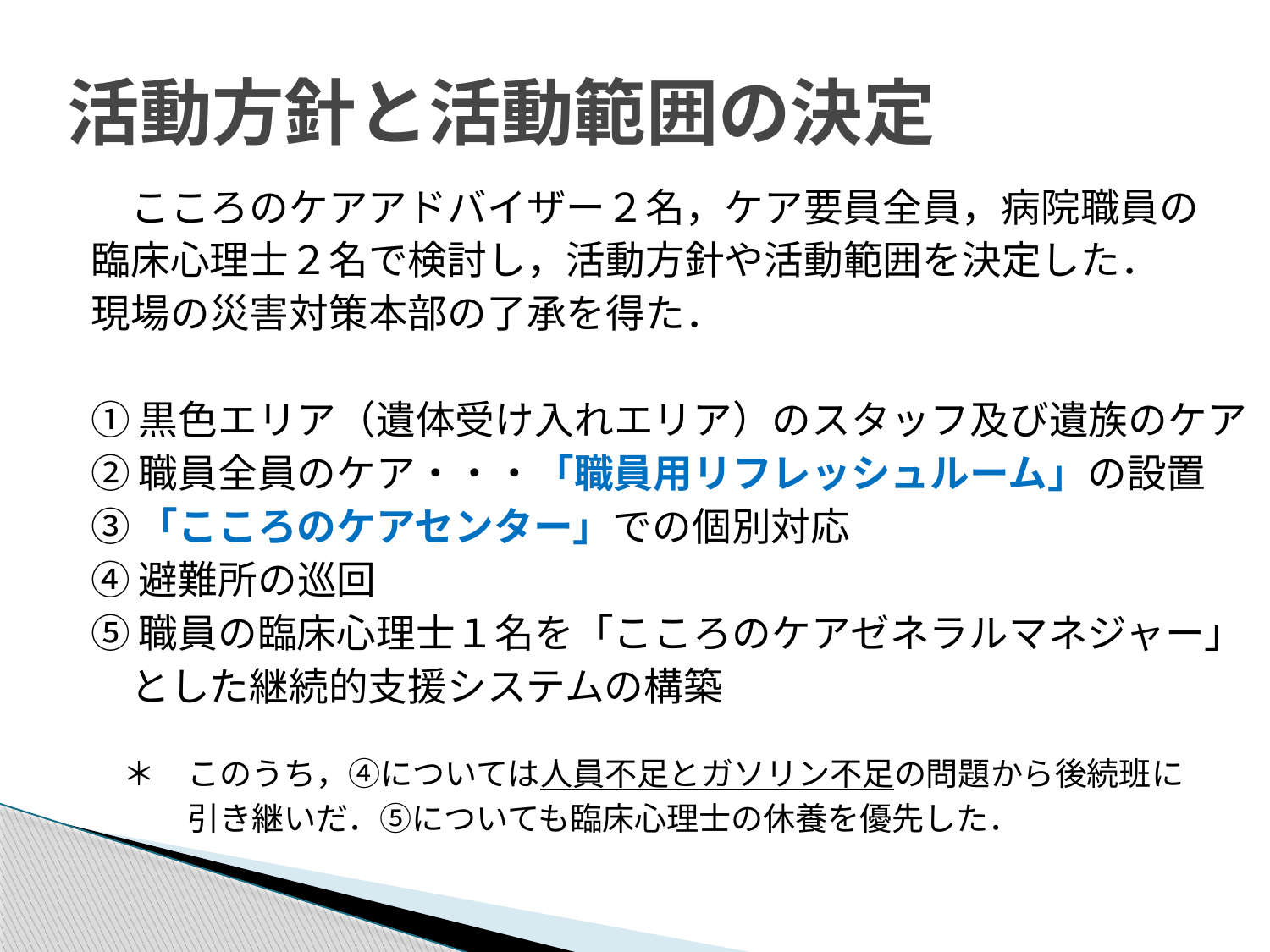

# 活動方針と活動範囲の決定
　こころのケアアドバイザー２名，ケア要員全員，病院職員の
臨床心理士２名で検討し，活動方針や活動範囲を決定した．
現場の災害対策本部の了承を得た．

①黒色エリア（遺体受け入れエリア）のスタッフ及び遺族のケア
②職員全員のケア・・・「職員用リフレッシュルーム」の設置
③「こころのケアセンター」での個別対応
④避難所の巡回
⑤職員の臨床心理士１名を「こころのケアゼネラルマネジャー」
　とした継続的支援システムの構築

　＊　このうち，④については人員不足とガソリン不足の問題から後続班に
　　　引き継いだ．⑤についても臨床心理士の休養を優先した．